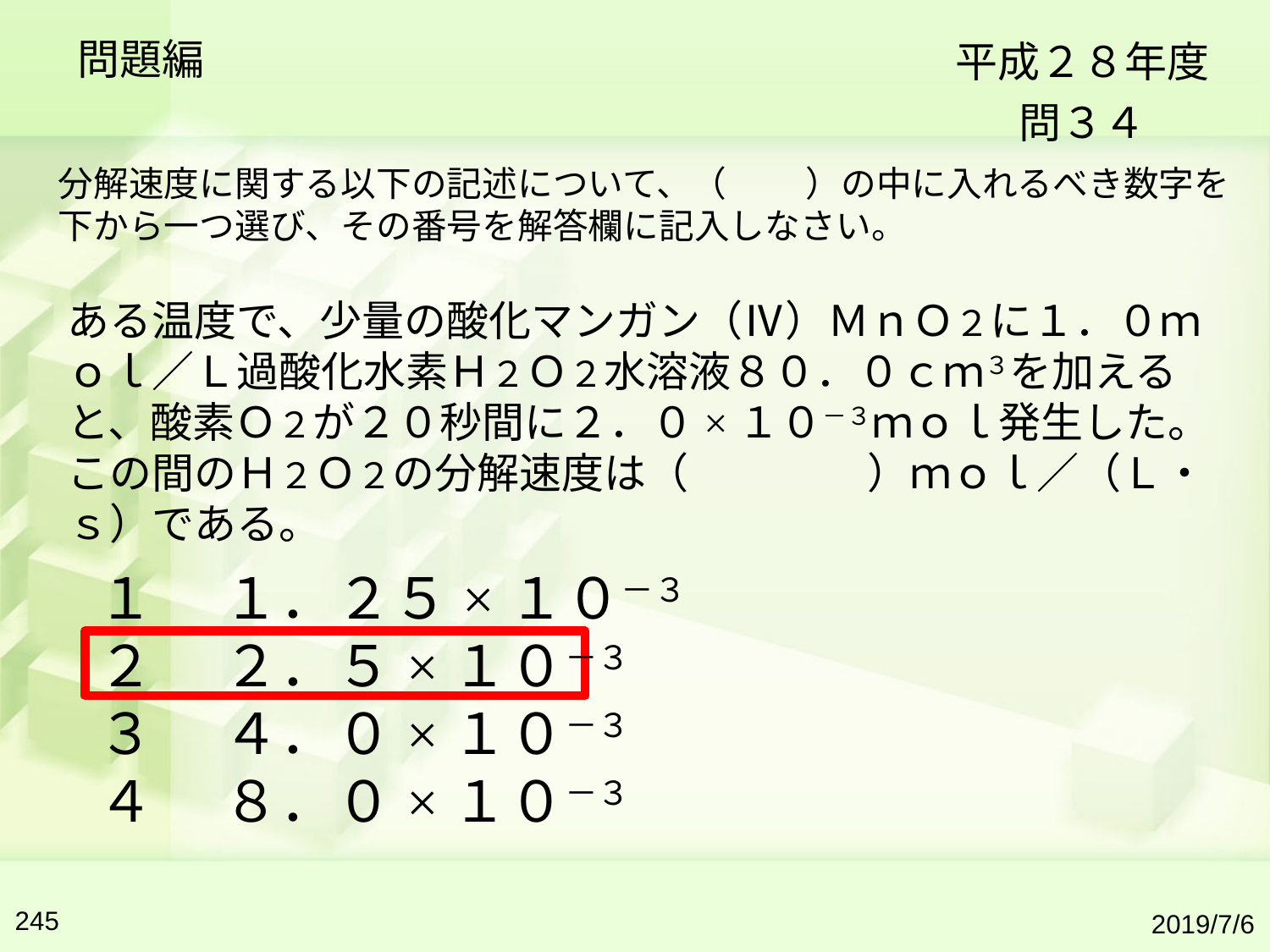

問題編
平成２８年度
問３４
分解速度に関する以下の記述について、（ 　　）の中に入れるべき数字を下から一つ選び、その番号を解答欄に記入しなさい。
ある温度で、少量の酸化マンガン（Ⅳ）ＭｎＯ２に１．０ｍｏｌ／Ｌ過酸化水素Ｈ２Ｏ２水溶液８０．０ｃｍ３を加えると、酸素Ｏ２が２０秒間に２．０×１０－３ｍｏｌ発生した。
この間のＨ２Ｏ２の分解速度は（　　　　 ）ｍｏｌ／（Ｌ・ｓ）である。
１　 １．２５×１０－３
２ 　２．５×１０－３
３ 　４．０×１０－３
４ 　８．０×１０－３

245
2019/7/6